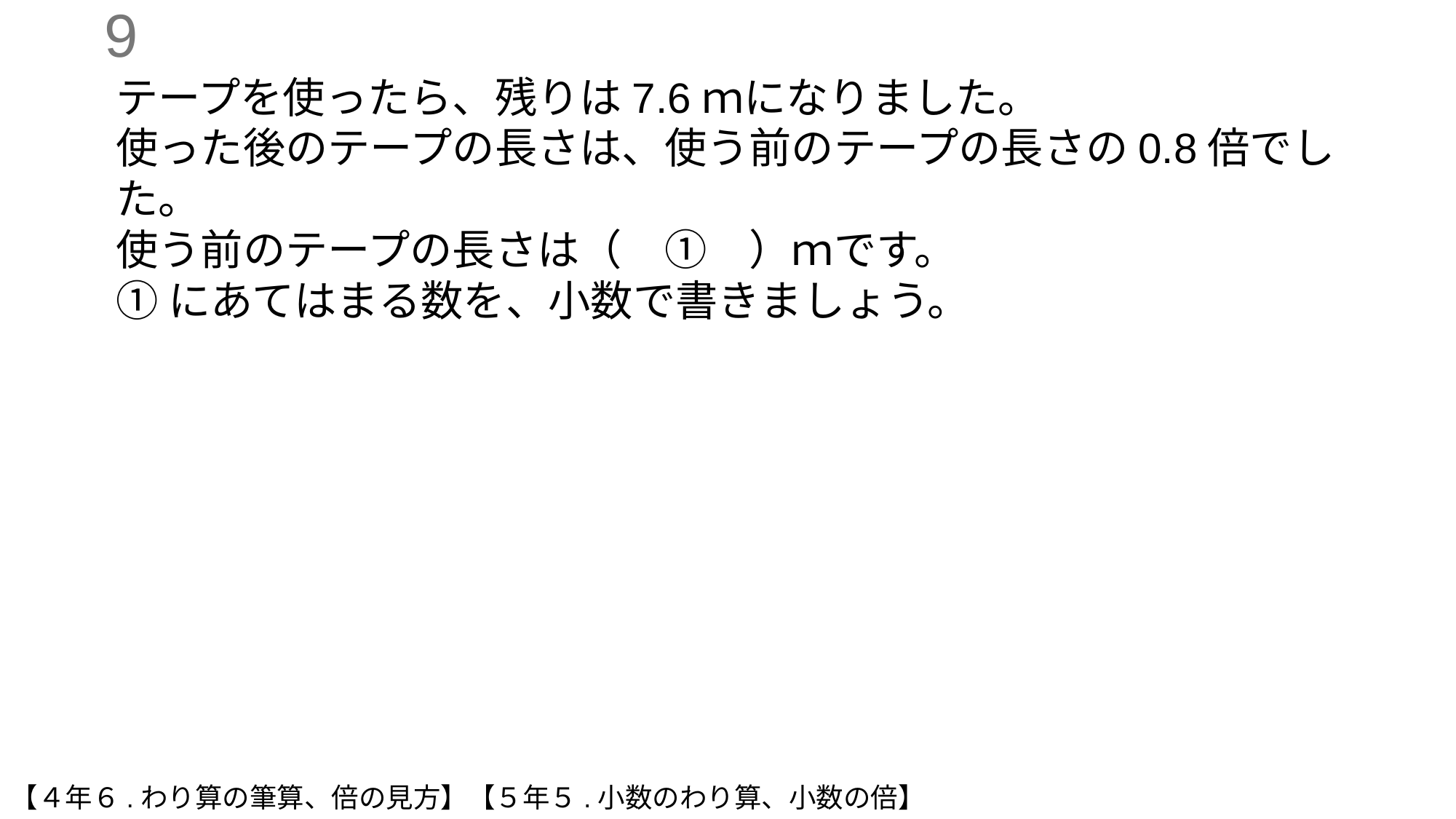

9
テープを使ったら、残りは7.6ｍになりました。
使った後のテープの長さは、使う前のテープの長さの0.8倍でした。
使う前のテープの長さは（　①　）ｍです。
①にあてはまる数を、小数で書きましょう。
【４年６.わり算の筆算、倍の見方】【５年５.小数のわり算、小数の倍】